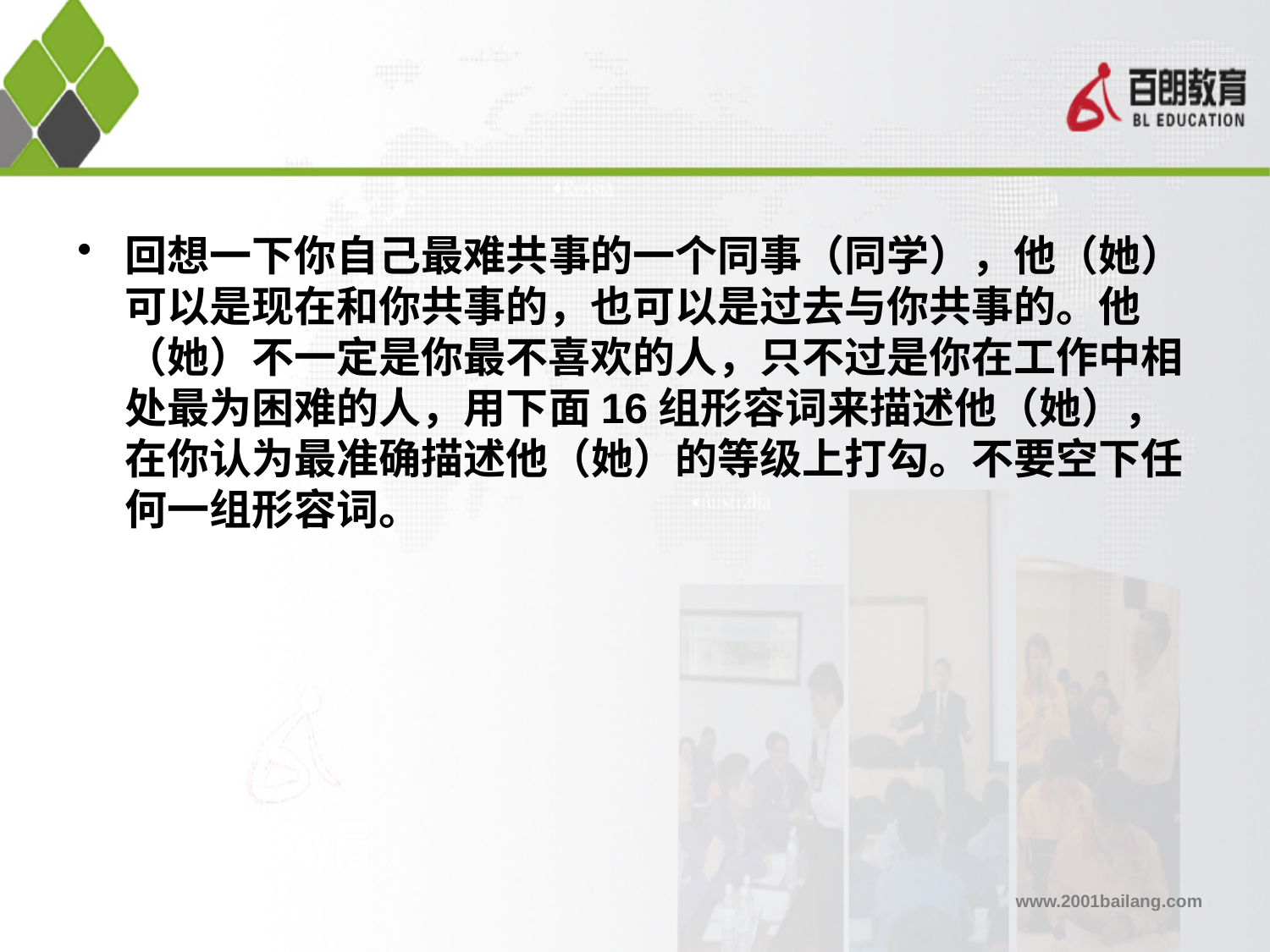

#
回想一下你自己最难共事的一个同事（同学），他（她）可以是现在和你共事的，也可以是过去与你共事的。他（她）不一定是你最不喜欢的人，只不过是你在工作中相处最为困难的人，用下面16组形容词来描述他（她），在你认为最准确描述他（她）的等级上打勾。不要空下任何一组形容词。